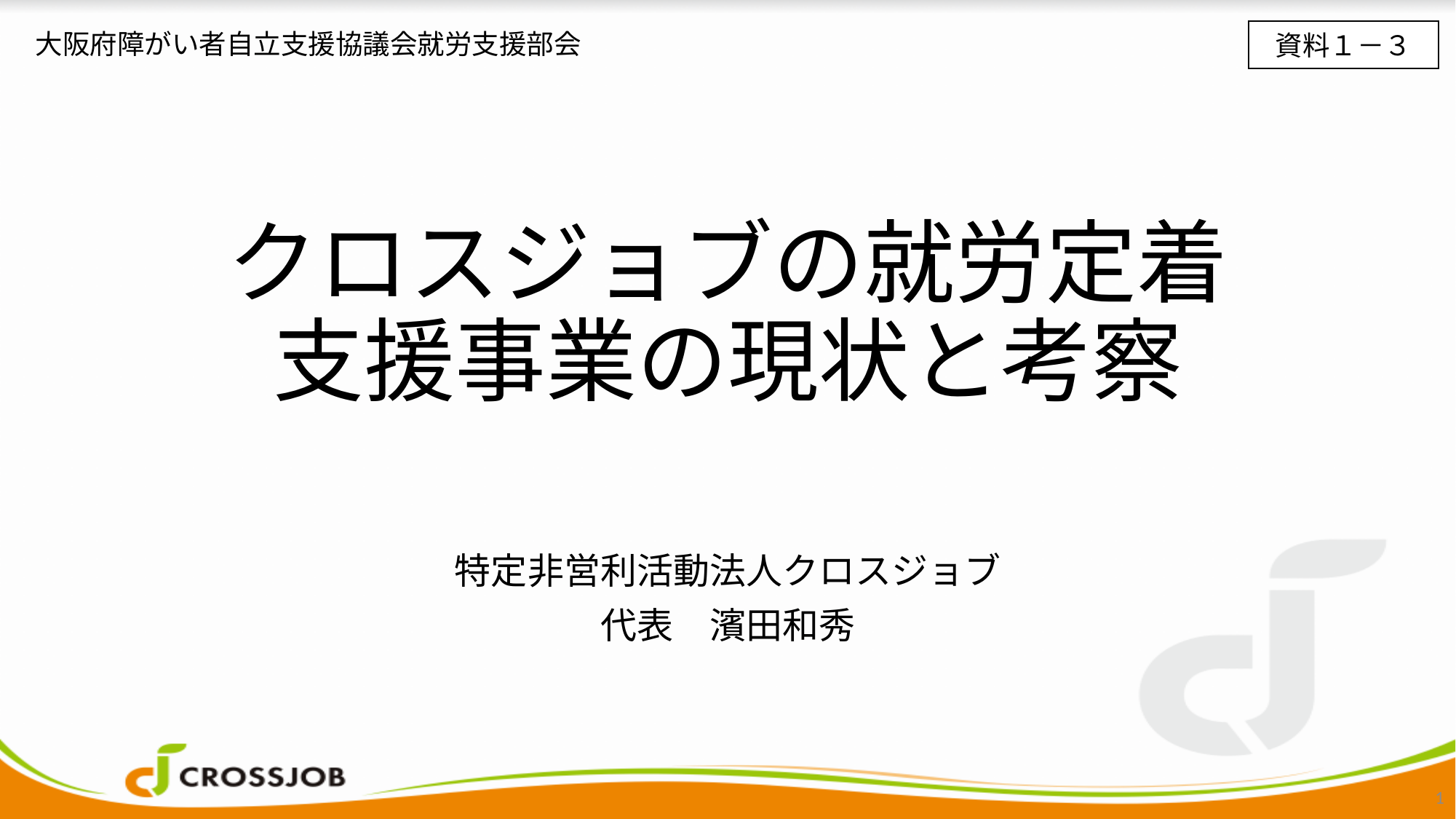

大阪府障がい者自立支援協議会就労支援部会
資料１－３
# クロスジョブの就労定着 支援事業の現状と考察
特定非営利活動法人クロスジョブ
代表　濱田和秀
1